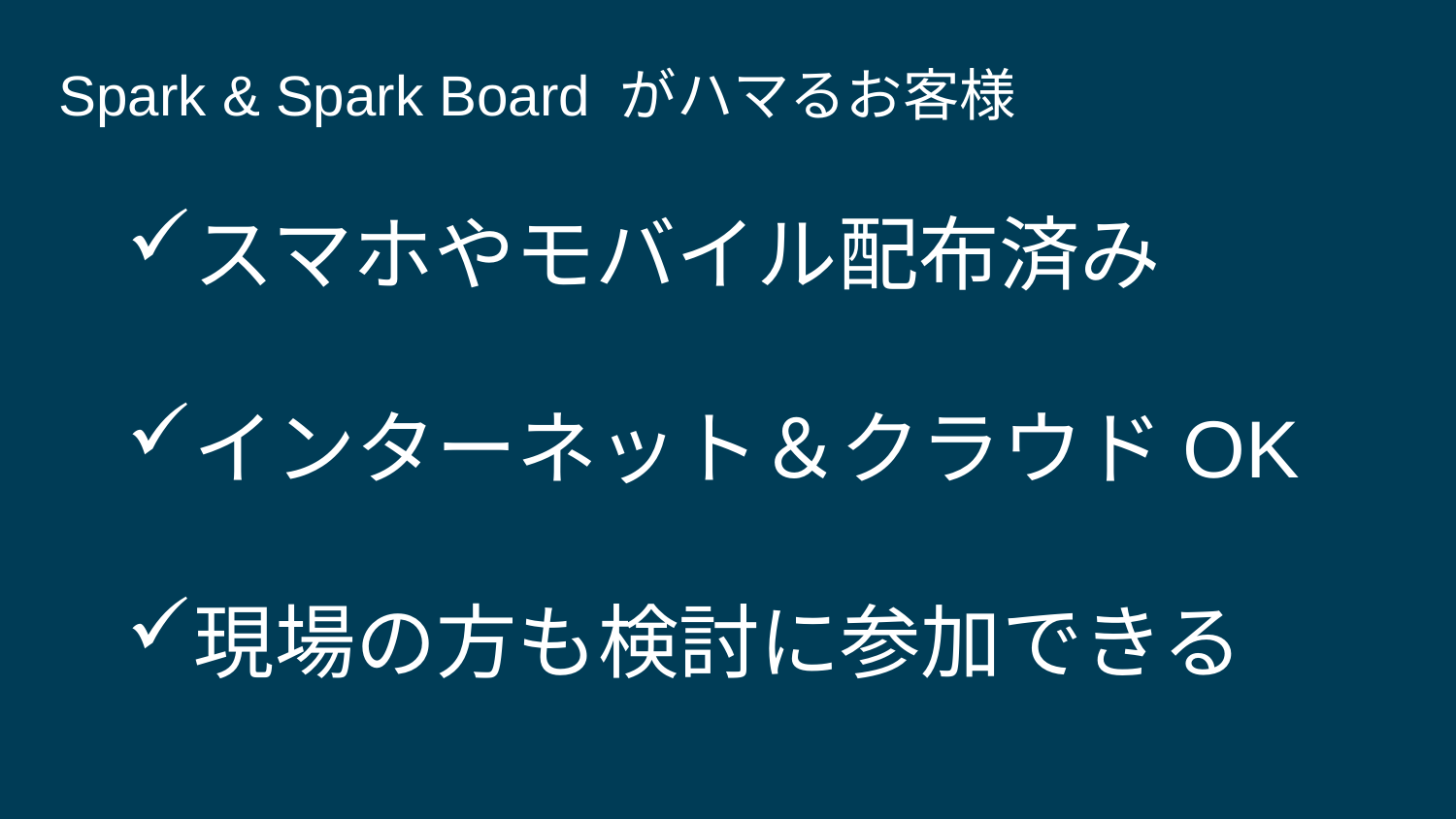

Spark & Spark Board がハマるお客様
スマホやモバイル配布済み

インターネット＆クラウドOK

現場の方も検討に参加できる